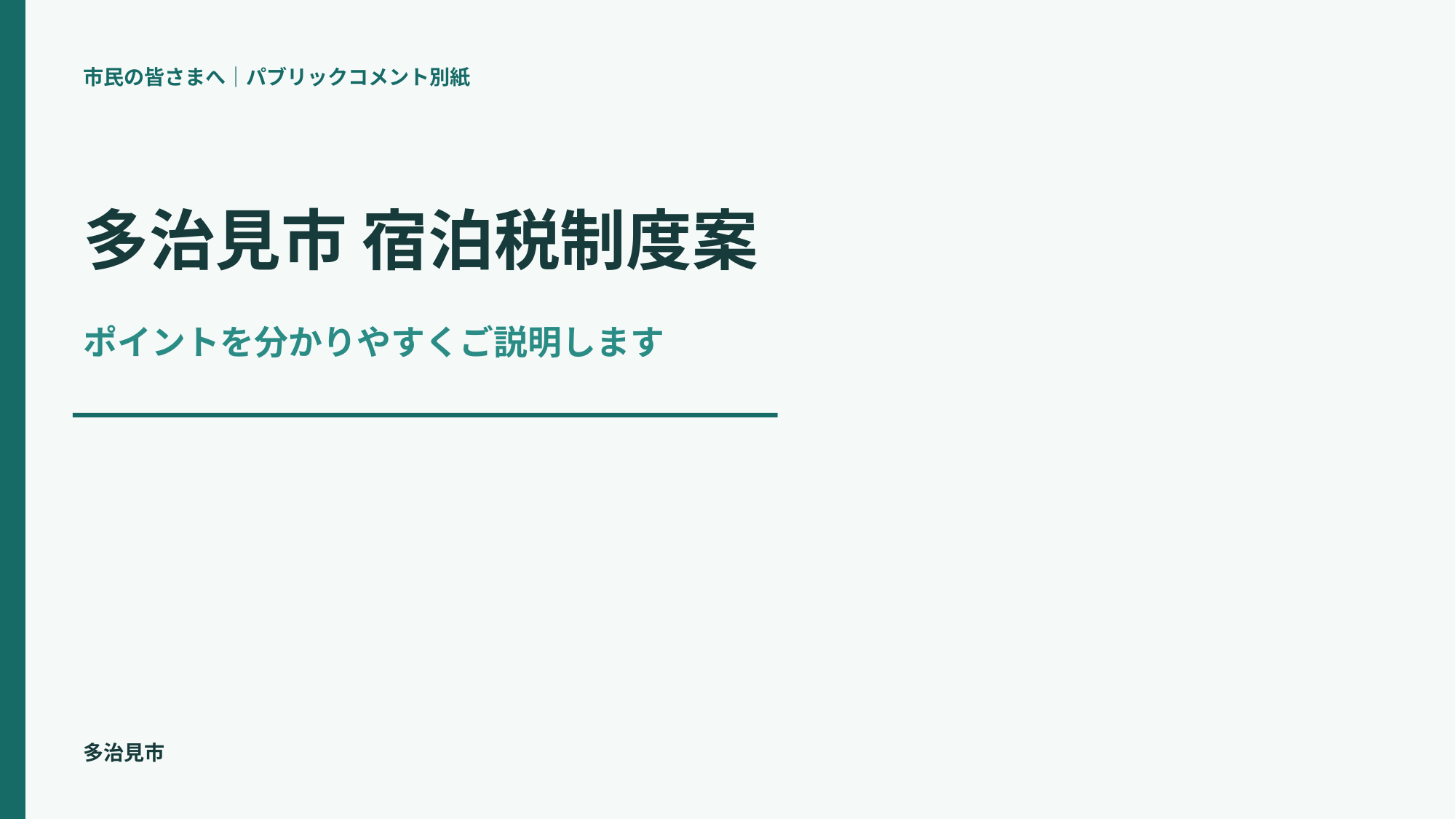

市民の皆さまへ｜パブリックコメント別紙
多治見市 宿泊税制度案
ポイントを分かりやすくご説明します

多治見市